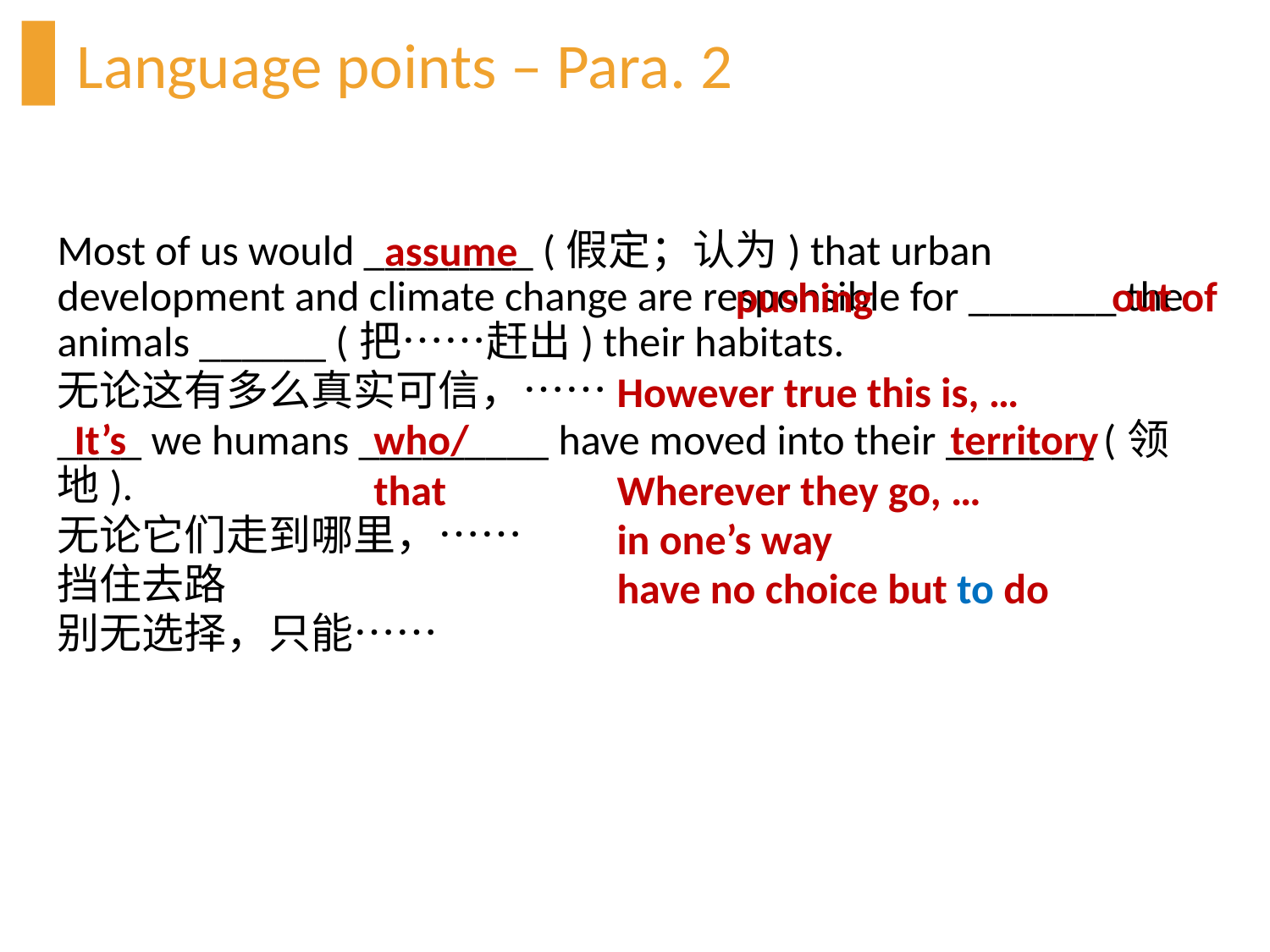

# Language points – Para. 2
assume
Most of us would ________ (假定；认为) that urban development and climate change are responsible for _______ the animals ______ (把……赶出) their habitats.
无论这有多么真实可信，……
____ we humans _________ have moved into their _______ (领地).
无论它们走到哪里，……
挡住去路
别无选择，只能……

out of
pushing
However true this is, …

Wherever they go, …
in one’s way
have no choice but to do
who/that
territory
It’s